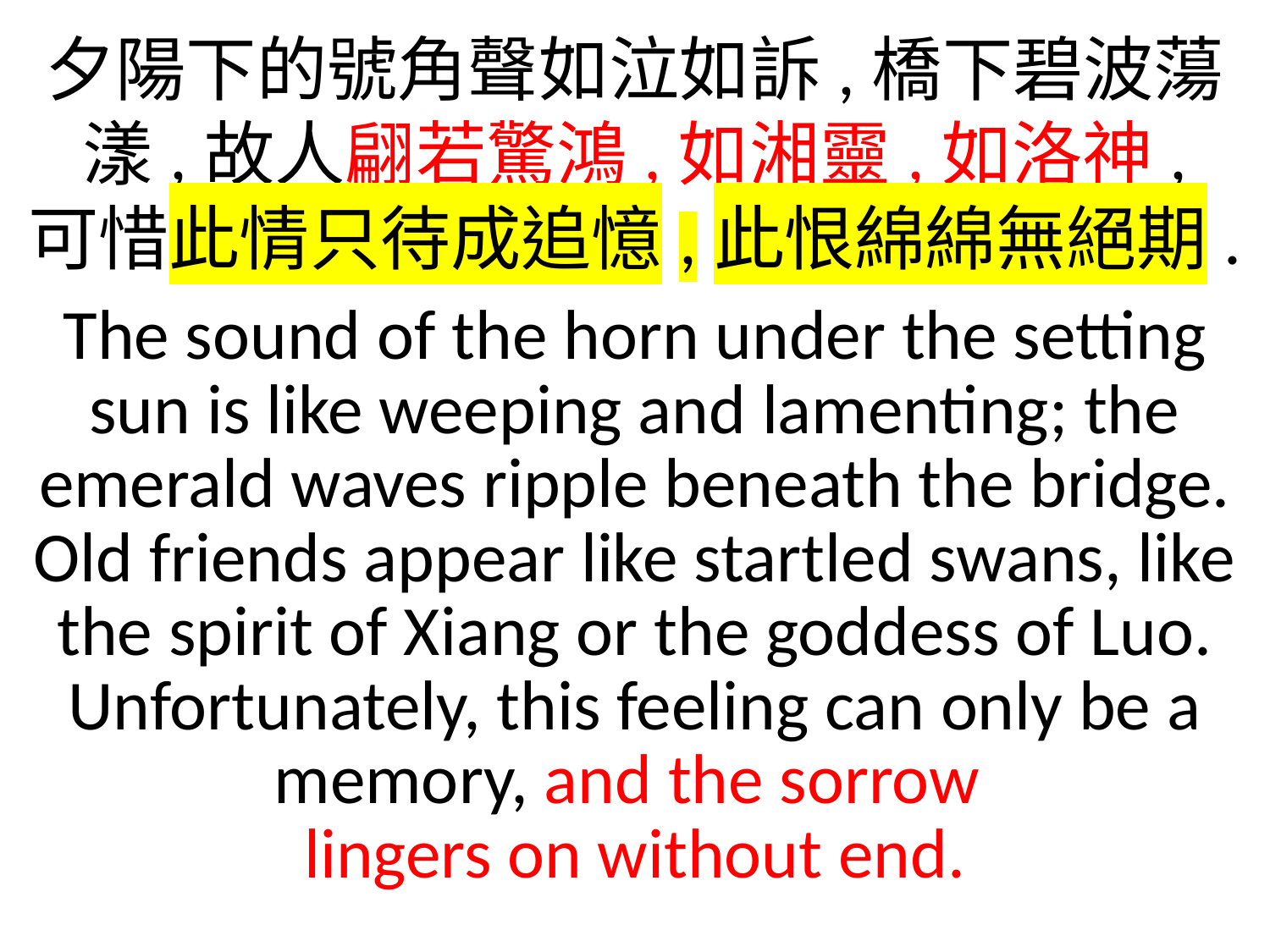

夕陽下的號角聲如泣如訴,橋下碧波蕩漾,故人翩若驚鴻,如湘靈,如洛神,
可惜此情只待成追憶,此恨綿綿無絕期.
The sound of the horn under the setting sun is like weeping and lamenting; the emerald waves ripple beneath the bridge. Old friends appear like startled swans, like the spirit of Xiang or the goddess of Luo. Unfortunately, this feeling can only be a memory, and the sorrow
lingers on without end.